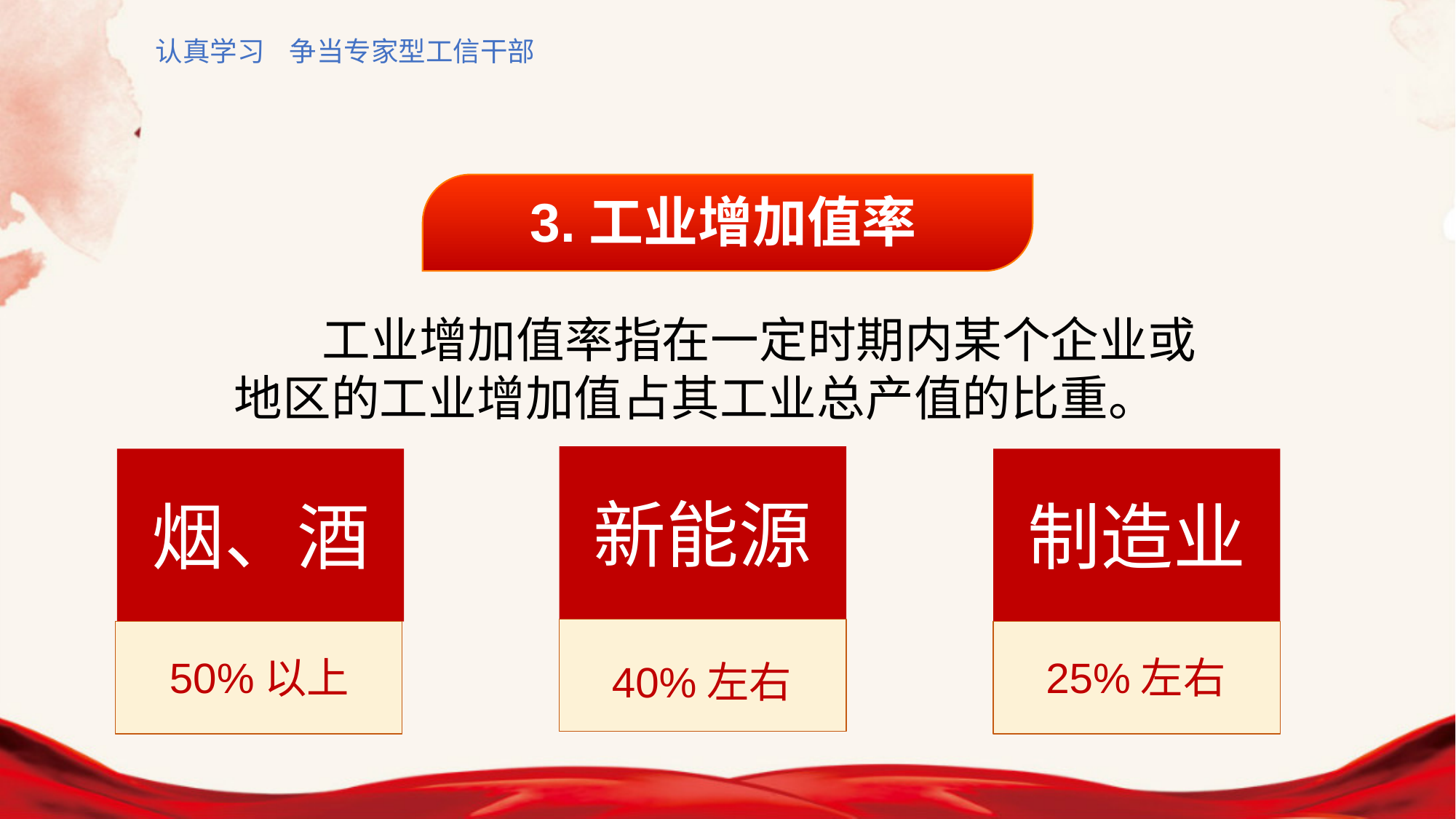

认真学习    争当专家型工信干部

3.工业增加值率
       工业增加值率指在一定时期内某个企业或地区的工业增加值占其工业总产值的比重。
新能源
烟、酒
制造业

50%以上
25%左右
40%左右